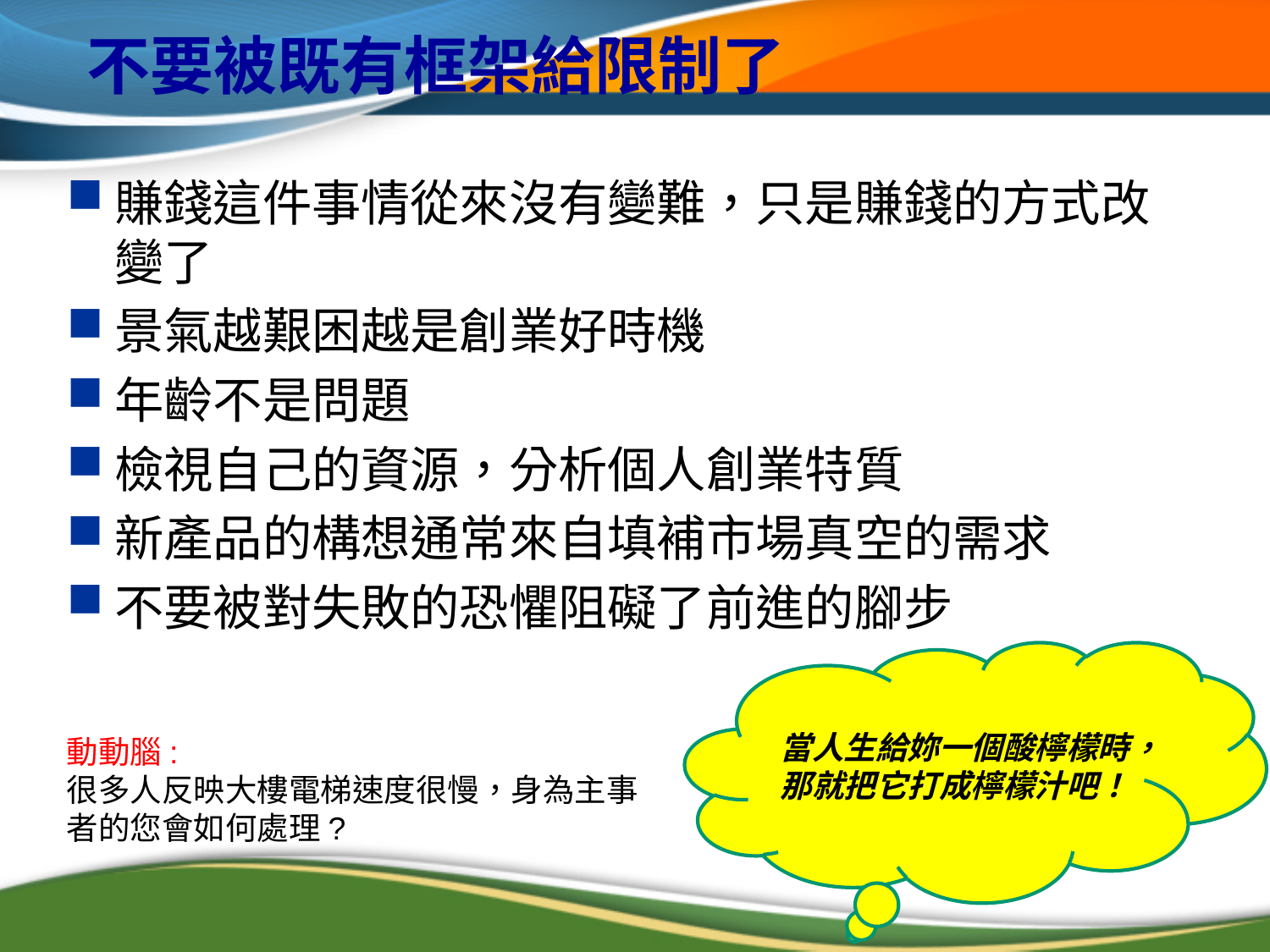

# 不要被既有框架給限制了
賺錢這件事情從來沒有變難，只是賺錢的方式改變了
景氣越艱困越是創業好時機
年齡不是問題
檢視自己的資源，分析個人創業特質
新產品的構想通常來自填補市場真空的需求
不要被對失敗的恐懼阻礙了前進的腳步

當人生給妳一個酸檸檬時，
那就把它打成檸檬汁吧！
動動腦:
很多人反映大樓電梯速度很慢，身為主事者的您會如何處理?